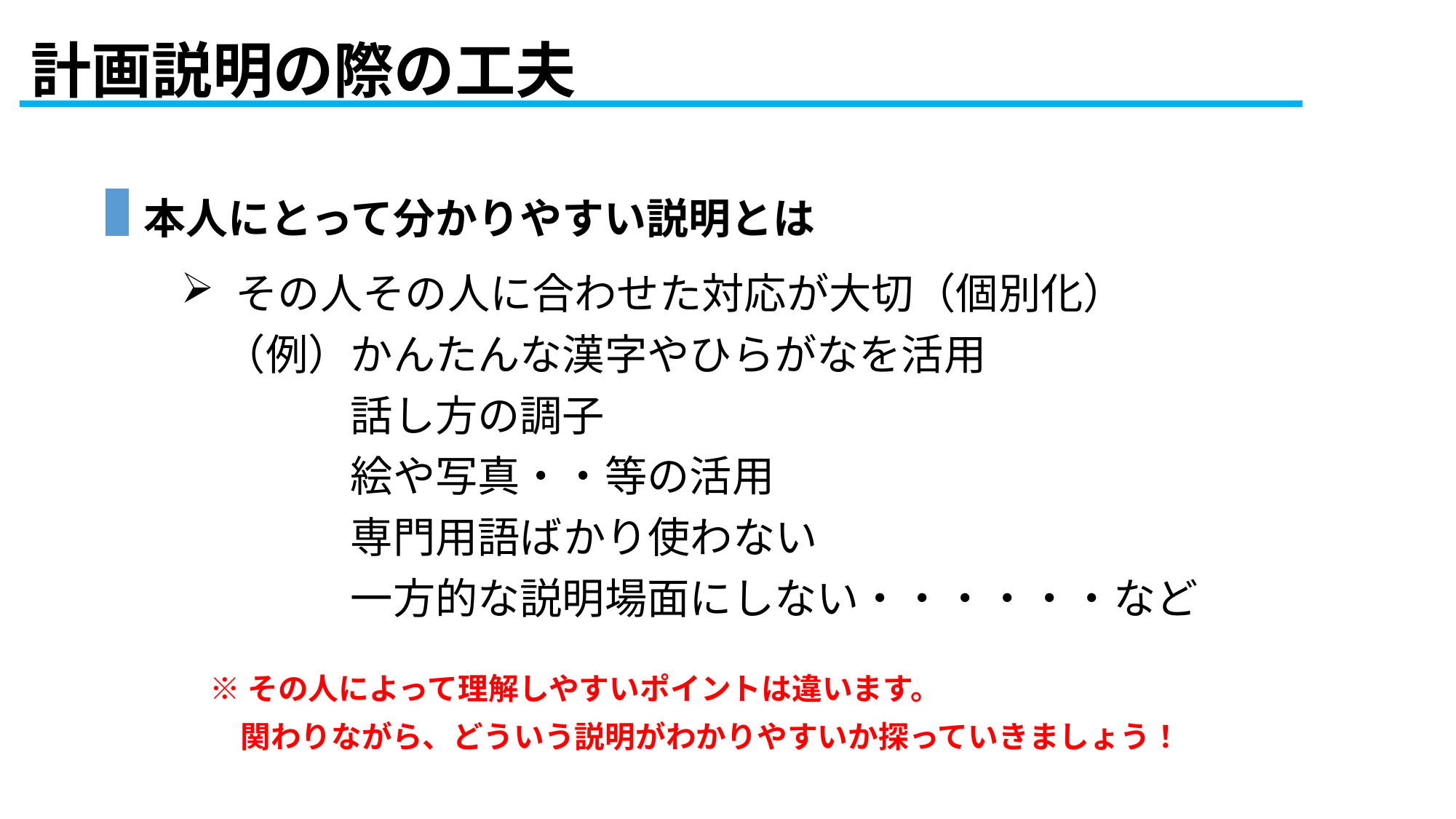

# 計画説明の際の工夫
本人にとって分かりやすい説明とは
その人その人に合わせた対応が大切（個別化）
　（例）かんたんな漢字やひらがなを活用
　　　　話し方の調子
　　　　絵や写真・・等の活用
　　　　専門用語ばかり使わない
　　　　一方的な説明場面にしない・・・・・・など
※その人によって理解しやすいポイントは違います。
　関わりながら、どういう説明がわかりやすいか探っていきましょう！